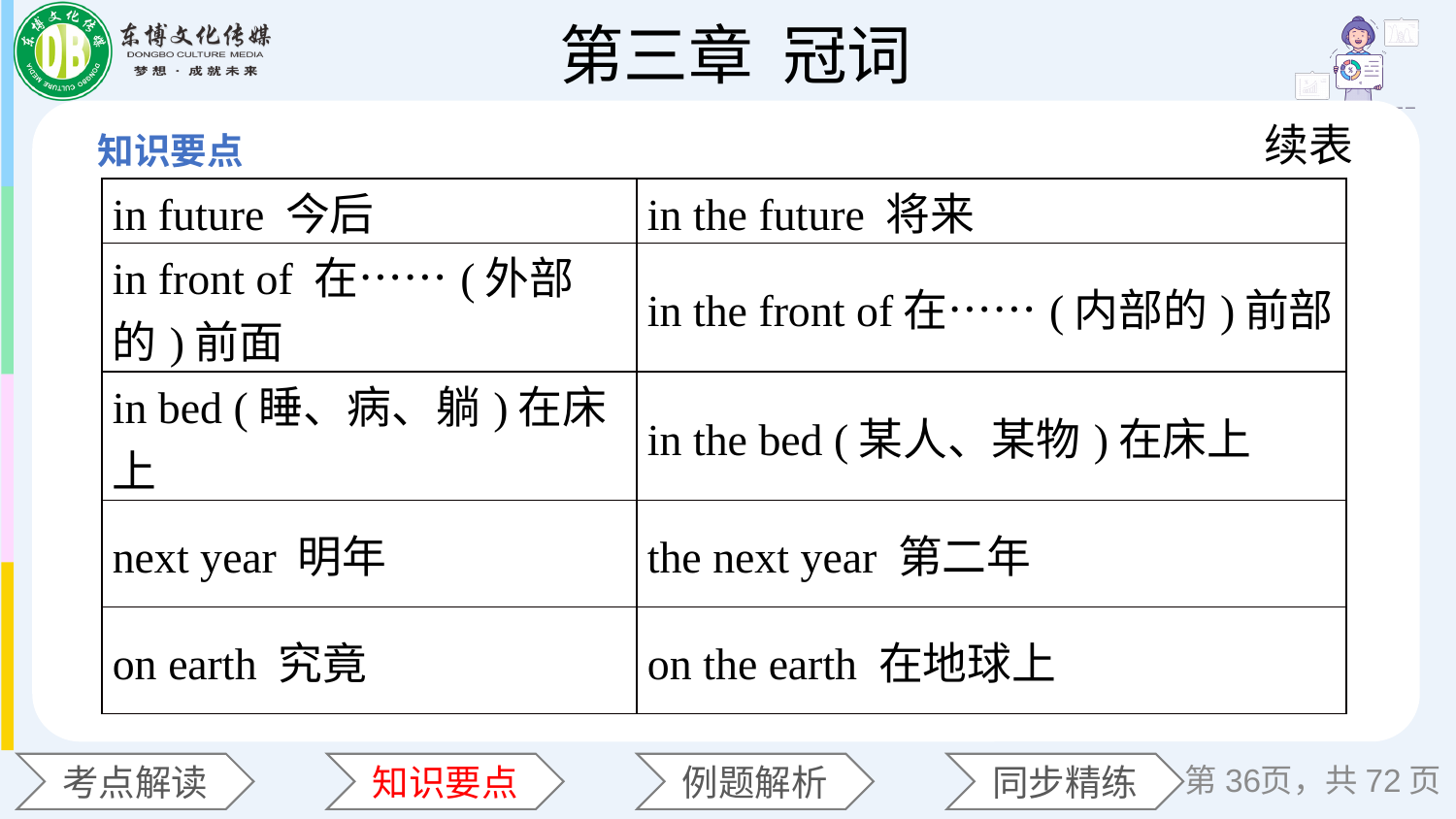

续表

| in future 今后 | in the future 将来 |
| --- | --- |
| in front of 在……(外部的)前面 | in the front of在……(内部的)前部 |
| in bed (睡、病、躺)在床上 | in the bed (某人、某物)在床上 |
| next year 明年 | the next year 第二年 |
| on earth 究竟 | on the earth 在地球上 |
第36页，共72页